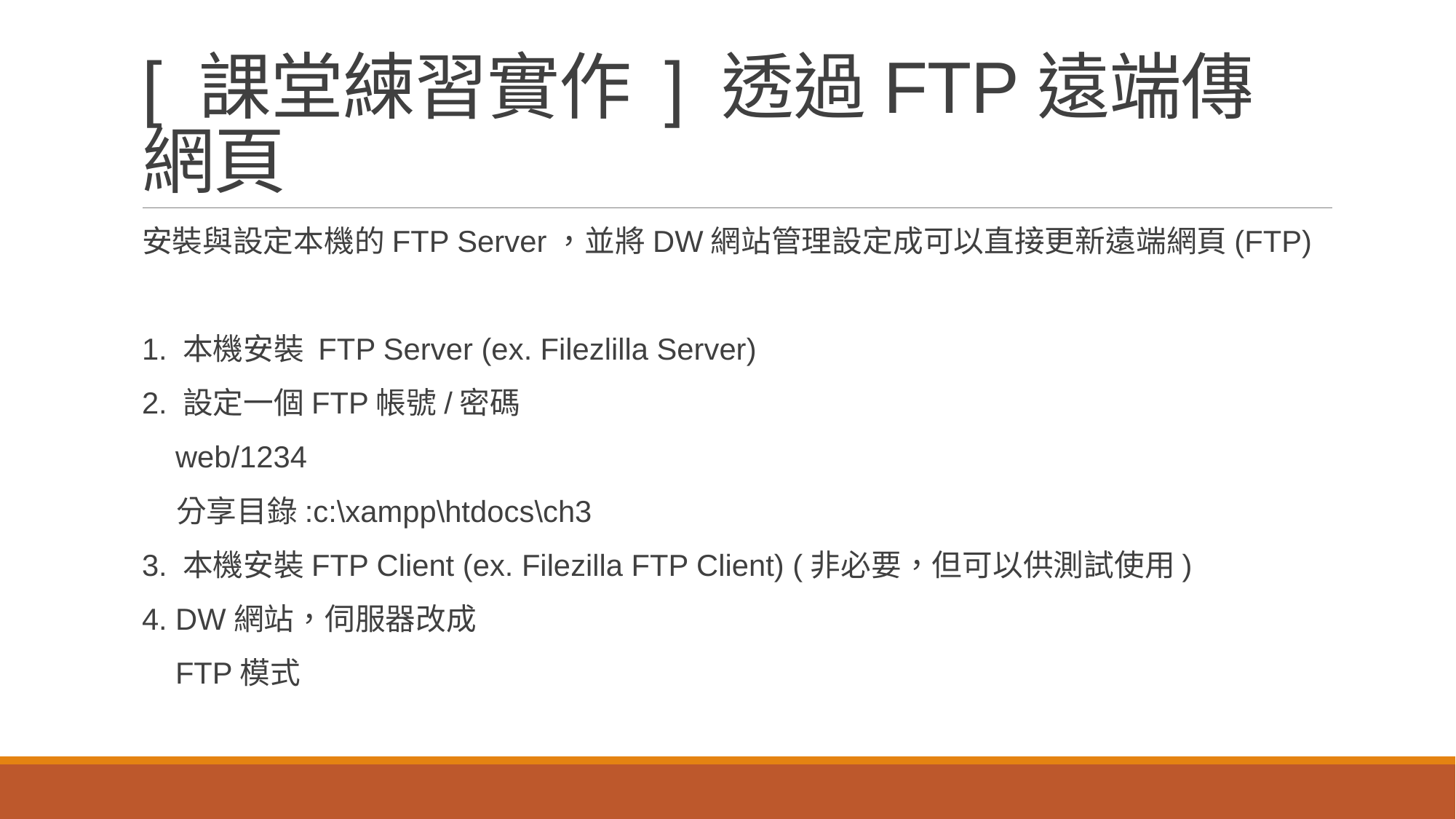

# [ 課堂練習實作 ] 透過FTP遠端傳網頁
安裝與設定本機的FTP Server，並將DW網站管理設定成可以直接更新遠端網頁(FTP)

1. 本機安裝 FTP Server (ex. Filezlilla Server)
2. 設定一個FTP帳號/密碼
    web/1234
    分享目錄:c:\xampp\htdocs\ch3
3. 本機安裝FTP Client (ex. Filezilla FTP Client) (非必要，但可以供測試使用)
4. DW網站，伺服器改成
    FTP模式